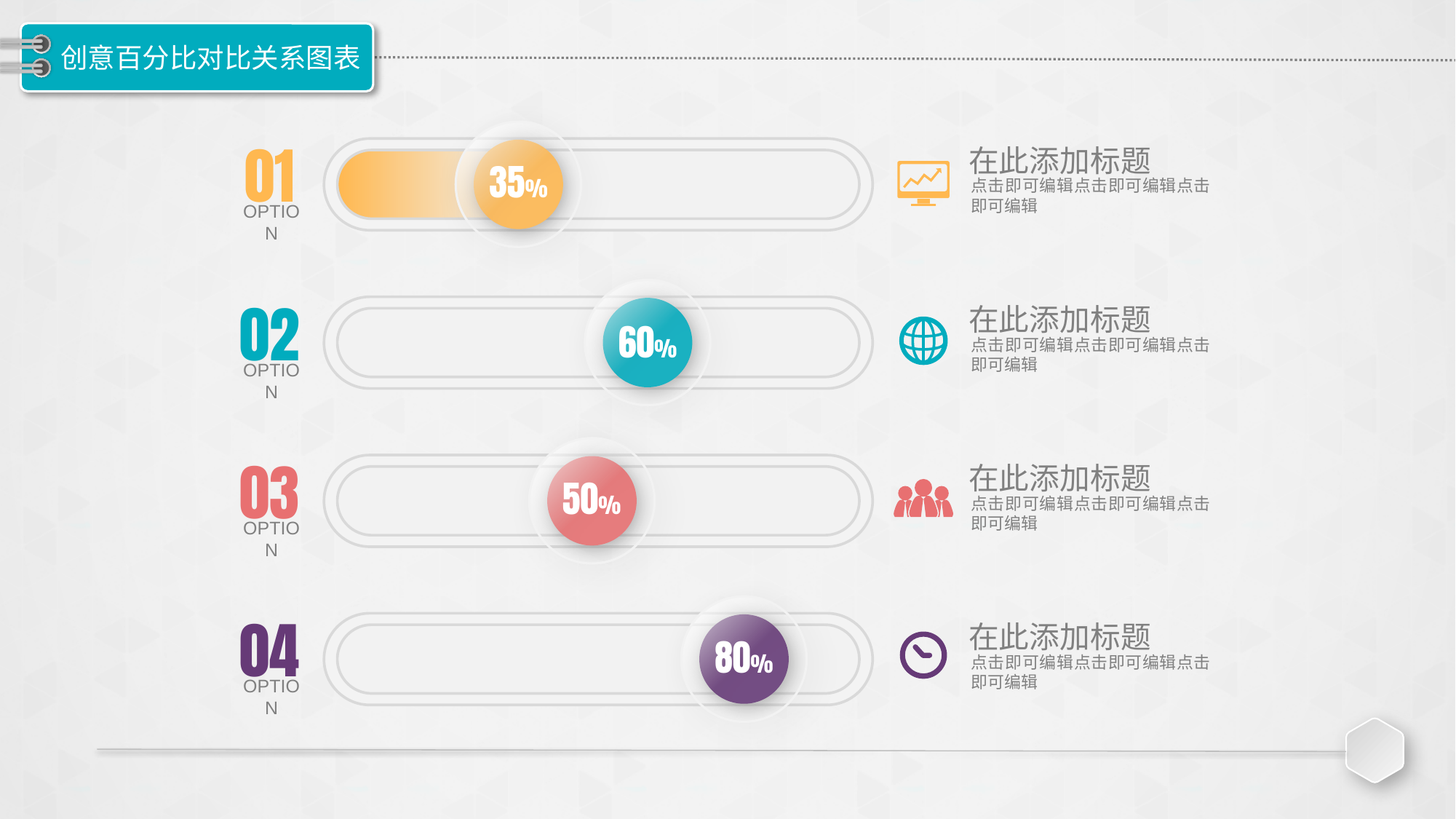

# 创意百分比对比关系图表

01
OPTION
在此添加标题
点击即可编辑点击即可编辑点击即可编辑

35%

02
OPTION
在此添加标题
点击即可编辑点击即可编辑点击即可编辑

60%

03
OPTION
在此添加标题
点击即可编辑点击即可编辑点击即可编辑

50%

04
OPTION
在此添加标题
点击即可编辑点击即可编辑点击即可编辑

80%

109